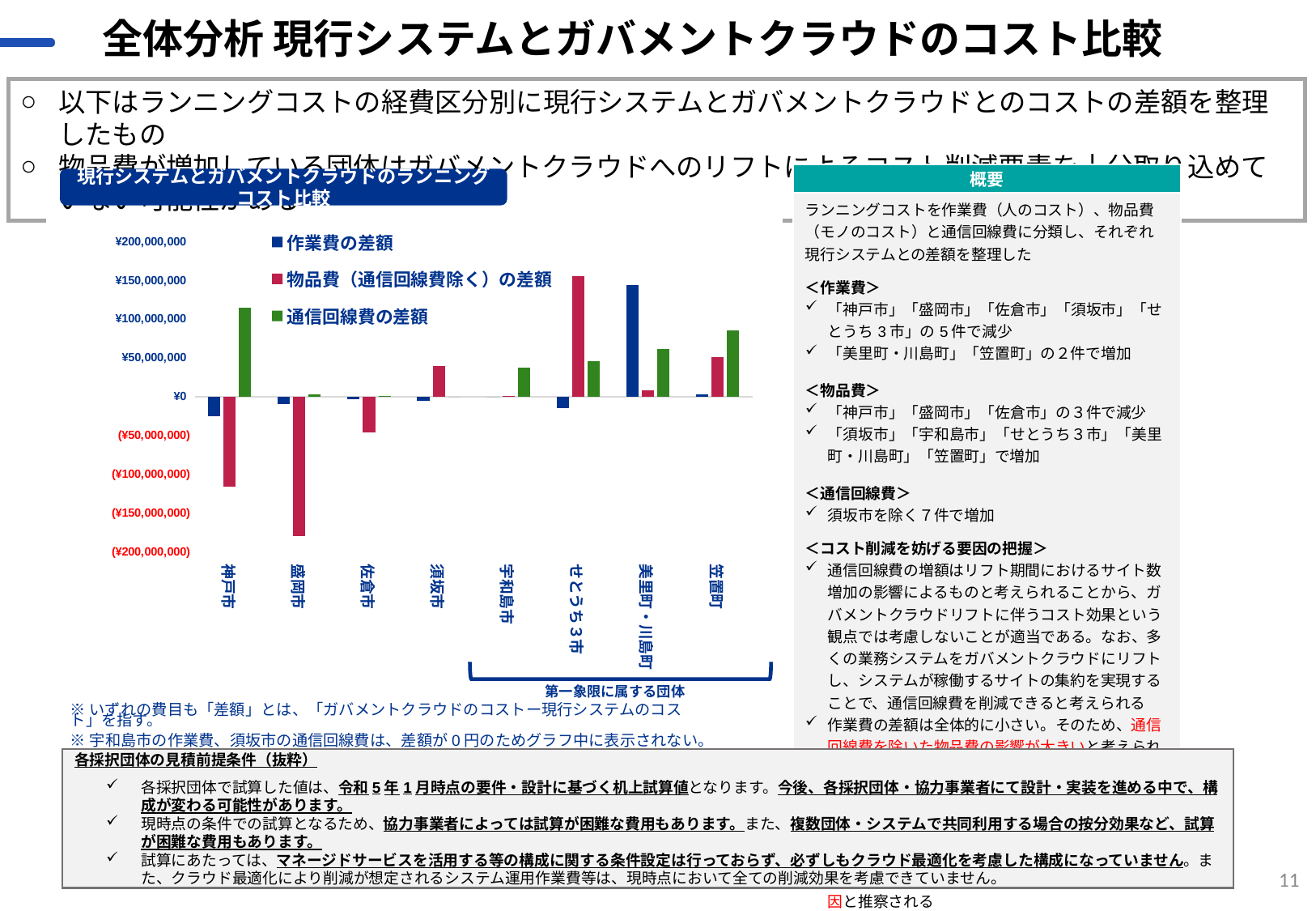

# 全体分析 現行システムとガバメントクラウドのコスト比較
以下はランニングコストの経費区分別に現行システムとガバメントクラウドとのコストの差額を整理したもの
物品費が増加している団体はガバメントクラウドへのリフトによるコスト削減要素を十分取り込めていない可能性がある
| 概要 |
| --- |
| ランニングコストを作業費（人のコスト）、物品費（モノのコスト）と通信回線費に分類し、それぞれ現行システムとの差額を整理した ＜作業費＞ 「神戸市」「盛岡市」「佐倉市」「須坂市」「せとうち3市」の5件で減少 「美里町・川島町」「笠置町」の２件で増加 ＜物品費＞ 「神戸市」「盛岡市」「佐倉市」の３件で減少 「須坂市」「宇和島市」「せとうち３市」「美里町・川島町」「笠置町」で増加  ＜通信回線費＞ 須坂市を除く７件で増加 ＜コスト削減を妨げる要因の把握＞ 通信回線費の増額はリフト期間におけるサイト数増加の影響によるものと考えられることから、ガバメントクラウドリフトに伴うコスト効果という観点では考慮しないことが適当である。なお、多くの業務システムをガバメントクラウドにリフトし、システムが稼働するサイトの集約を実現することで、通信回線費を削減できると考えられる 作業費の差額は全体的に小さい。そのため、通信回線費を除いた物品費の影響が大きいと考えられる 物品費＝クラウド環境コストであり、多くの団体がReplatform（アプリ一部変更移行）構成であることから、物品費においてクラウドリフトによりコスト削減に寄与することが想定される要素を十分取り込めていないことがコスト削減を妨げる要因と推察される |
現行システムとガバメントクラウドのランニングコスト比較

### Chart

| Category | 作業費の差額 | 物品費（通信回線費除く）の差額 | 通信回線費の差額 |
|---|---|---|---|
| 神戸市 | -25037000.0 | -115927705.27000004 | 115293310.0 |
| 盛岡市 | -9180000.0 | -179812799.0 | 2766000.0 |
| 佐倉市 | -2748750.0 | -46127605.75000003 | 770720.0 |
| 須坂市 | -5235000.0 | 39279054.000000015 | 0.0 |
| 宇和島市 | 0.0 | 1608795.0 | 37200000.0 |
| せとうち３市 | -15000000.0 | 156087726.0 | 45978000.0 |
| 美里町・川島町 | 144000000.0 | 8506205.999999996 | 61190400.0 |
| 笠置町 | 3390500.0 | 51447954.0 | 85850000.0 |
第一象限に属する団体
※いずれの費目も「差額」とは、「ガバメントクラウドのコストー現行システムのコスト」を指す。
※宇和島市の作業費、須坂市の通信回線費は、差額が0円のためグラフ中に表示されない。
各採択団体の見積前提条件（抜粋）
各採択団体で試算した値は、令和5年1月時点の要件・設計に基づく机上試算値となります。今後、各採択団体・協力事業者にて設計・実装を進める中で、構成が変わる可能性があります。
現時点の条件での試算となるため、協力事業者によっては試算が困難な費用もあります。また、複数団体・システムで共同利用する場合の按分効果など、試算が困難な費用もあります。
試算にあたっては、マネージドサービスを活用する等の構成に関する条件設定は行っておらず、必ずしもクラウド最適化を考慮した構成になっていません。また、クラウド最適化により削減が想定されるシステム運用作業費等は、現時点において全ての削減効果を考慮できていません。
11